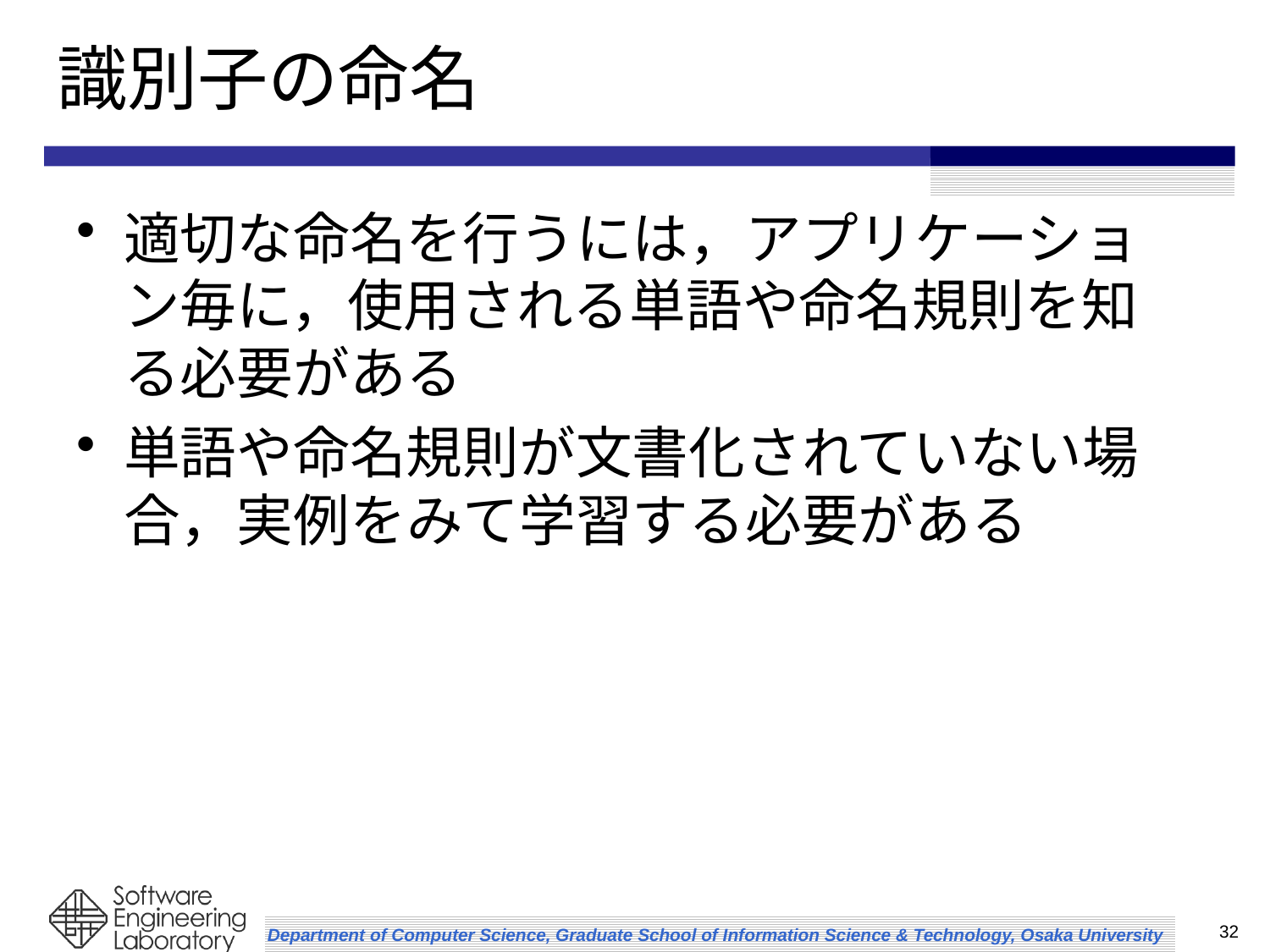

# 識別子の命名
適切な命名を行うには，アプリケーション毎に，使用される単語や命名規則を知る必要がある
単語や命名規則が文書化されていない場合，実例をみて学習する必要がある
32